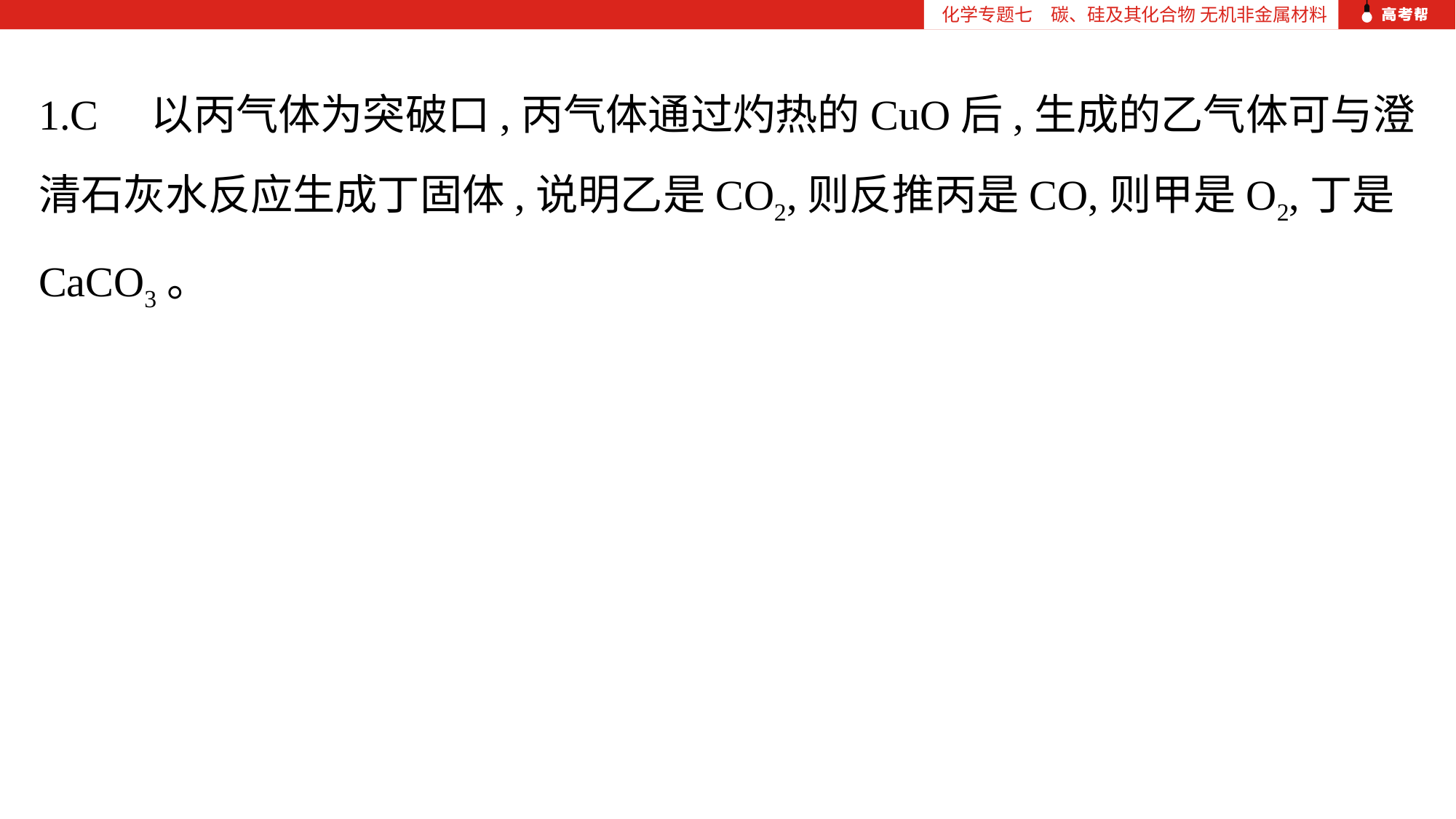

化学专题七　碳、硅及其化合物 无机非金属材料

1.C　以丙气体为突破口,丙气体通过灼热的CuO后,生成的乙气体可与澄清石灰水反应生成丁固体,说明乙是CO2,则反推丙是CO,则甲是O2,丁是CaCO3。